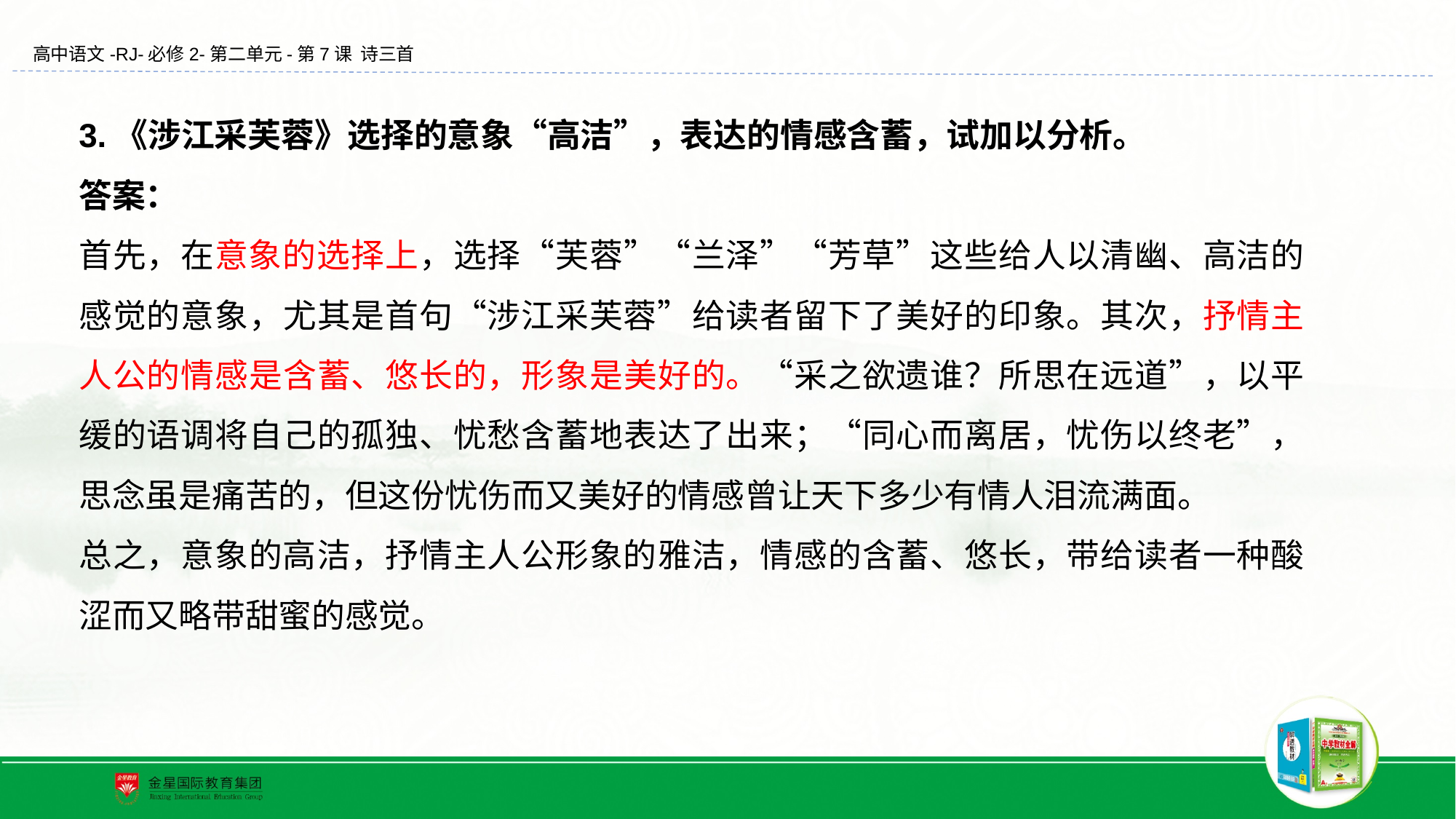

3.《涉江采芙蓉》选择的意象“高洁”，表达的情感含蓄，试加以分析。
答案：
首先，在意象的选择上，选择“芙蓉”“兰泽”“芳草”这些给人以清幽、高洁的感觉的意象，尤其是首句“涉江采芙蓉”给读者留下了美好的印象。其次，抒情主人公的情感是含蓄、悠长的，形象是美好的。“采之欲遗谁？所思在远道”，以平缓的语调将自己的孤独、忧愁含蓄地表达了出来；“同心而离居，忧伤以终老”，思念虽是痛苦的，但这份忧伤而又美好的情感曾让天下多少有情人泪流满面。
总之，意象的高洁，抒情主人公形象的雅洁，情感的含蓄、悠长，带给读者一种酸涩而又略带甜蜜的感觉。